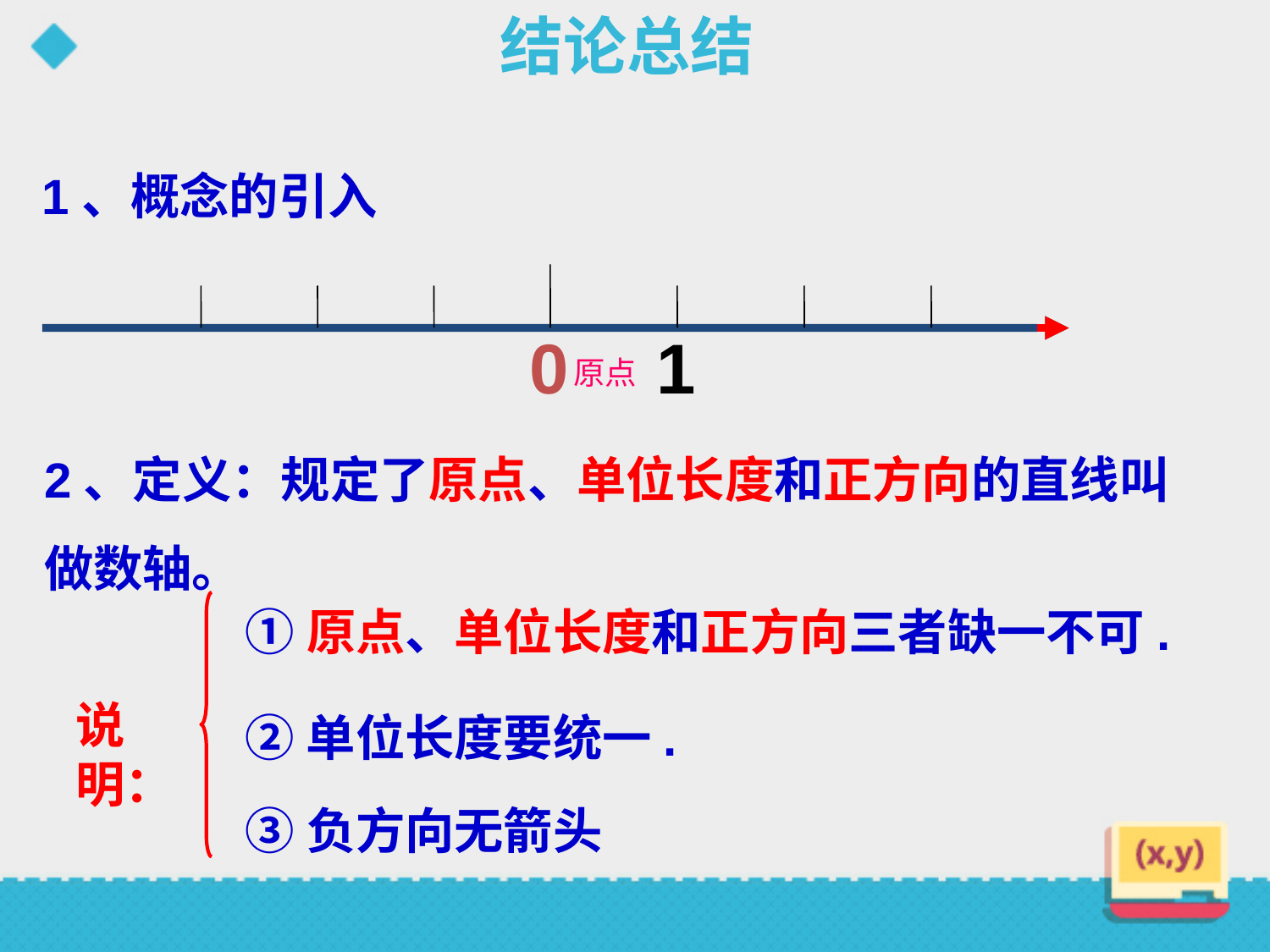

结论总结
1、概念的引入

0
1

原点
2、定义：规定了原点、单位长度和正方向的直线叫做数轴。

①原点、单位长度和正方向三者缺一不可.
说明：
②单位长度要统一.
③负方向无箭头